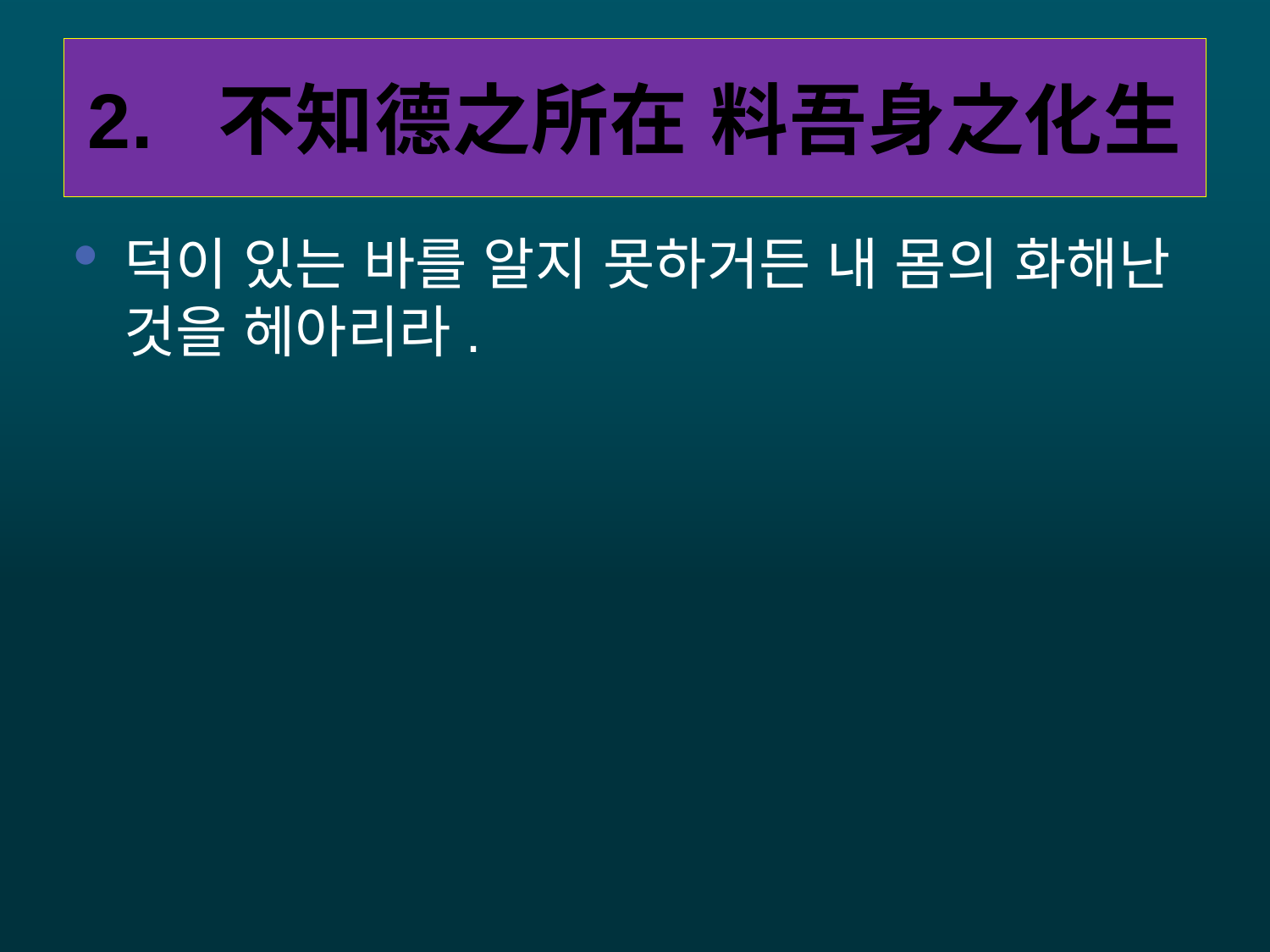

# 2.  不知德之所在 料吾身之化生
덕이 있는 바를 알지 못하거든 내 몸의 화해난 것을 헤아리라.